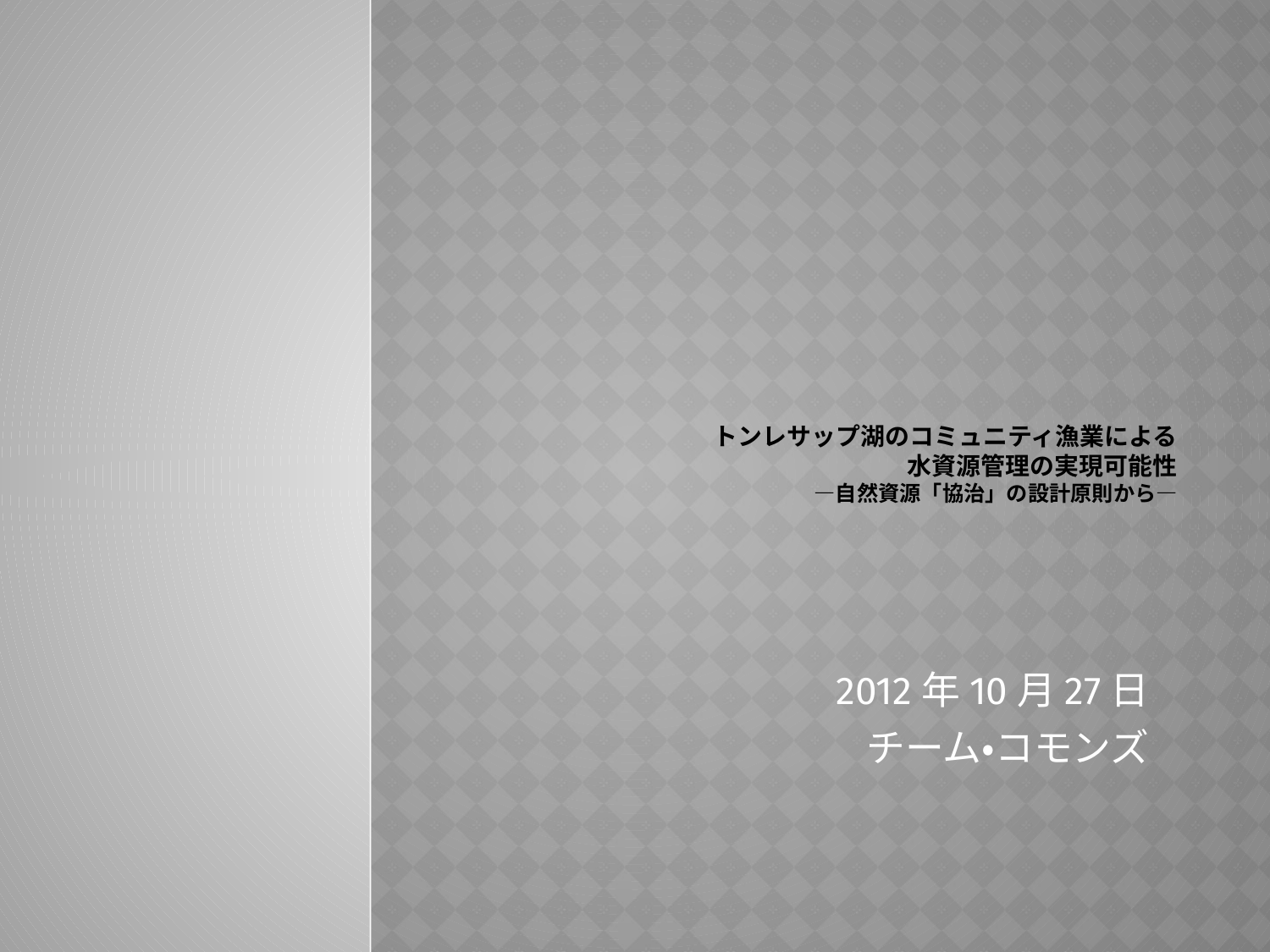

# トンレサップ湖のコミュニティ漁業による 水資源管理の実現可能性 ―自然資源「協治」の設計原則から―
2012年10月27日
チーム・コモンズ